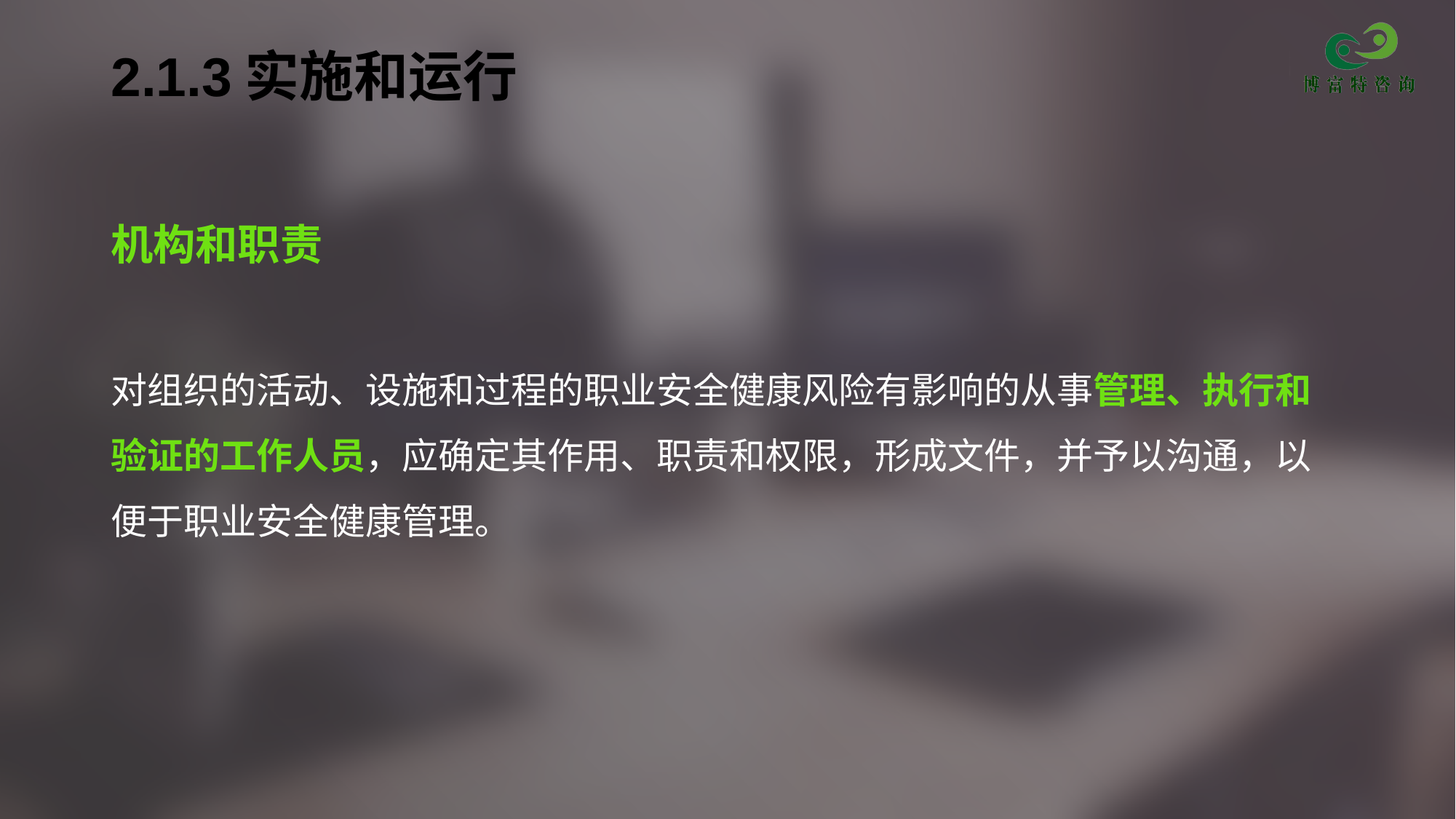

# 2.1.3实施和运行
机构和职责

对组织的活动、设施和过程的职业安全健康风险有影响的从事管理、执行和验证的工作人员，应确定其作用、职责和权限，形成文件，并予以沟通，以便于职业安全健康管理。